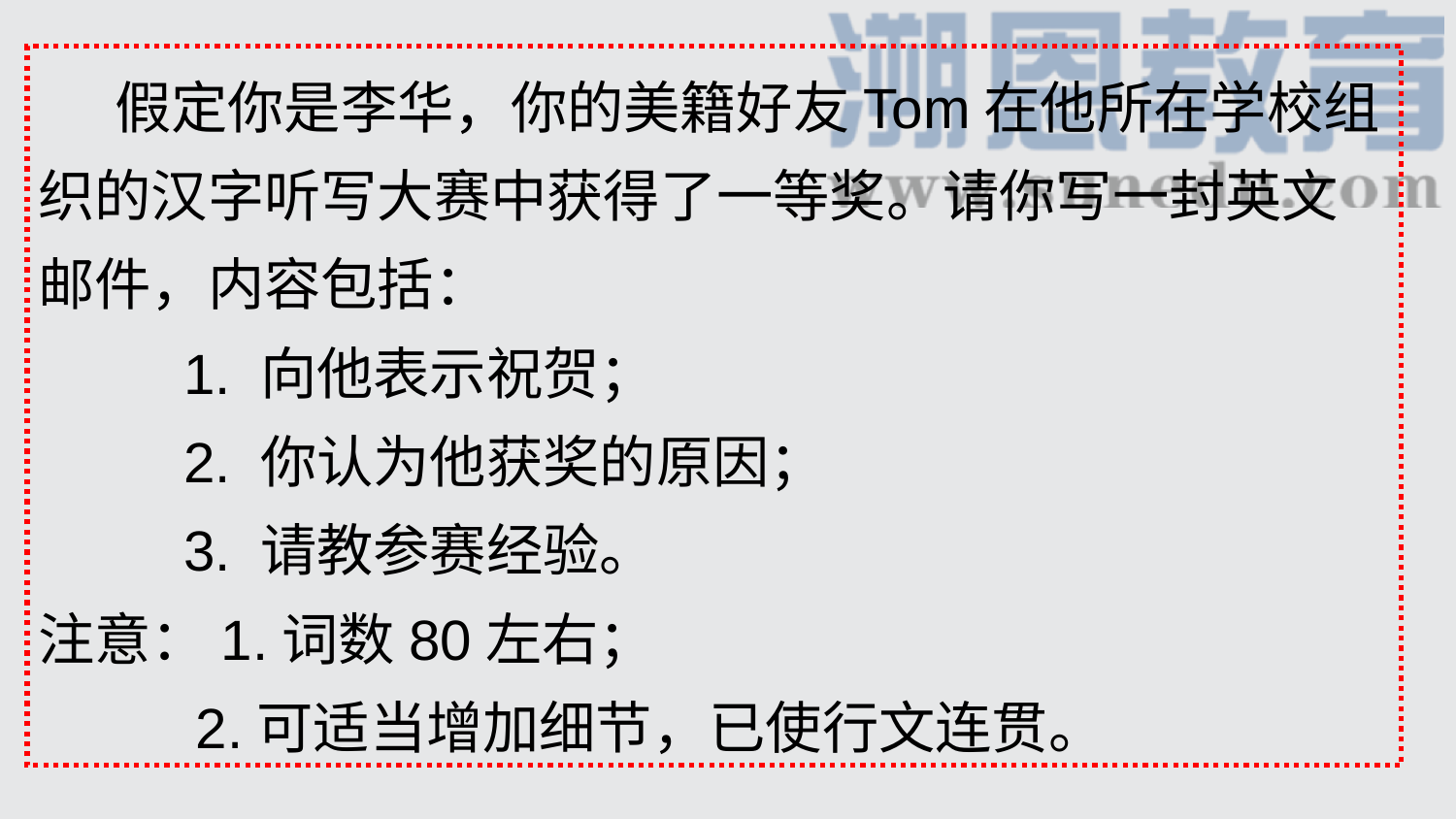

假定你是李华，你的美籍好友Tom在他所在学校组织的汉字听写大赛中获得了一等奖。请你写一封英文邮件，内容包括：
	1. 向他表示祝贺；
	2. 你认为他获奖的原因；
	3. 请教参赛经验。
注意：1.词数80左右；
          2.可适当增加细节，已使行文连贯。